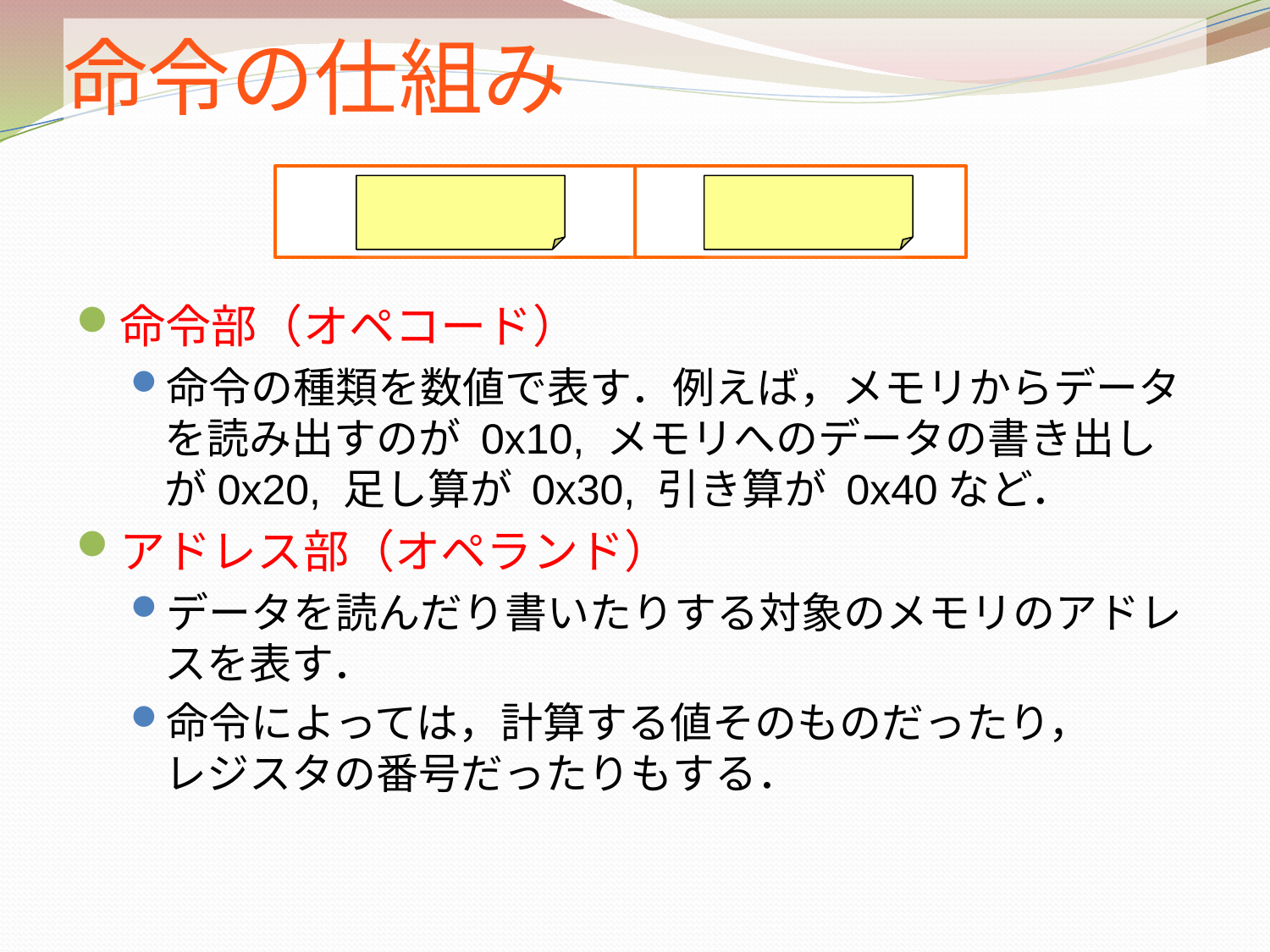

# 命令の仕組み
命令部
（オペコード）
アドレス部
（オペランド）

命令部（オペコード）
命令の種類を数値で表す．例えば，メモリからデータを読み出すのが 0x10, メモリへのデータの書き出しが0x20, 足し算が 0x30, 引き算が 0x40など．
アドレス部（オペランド）
データを読んだり書いたりする対象のメモリのアドレスを表す．
命令によっては，計算する値そのものだったり，
レジスタの番号だったりもする．